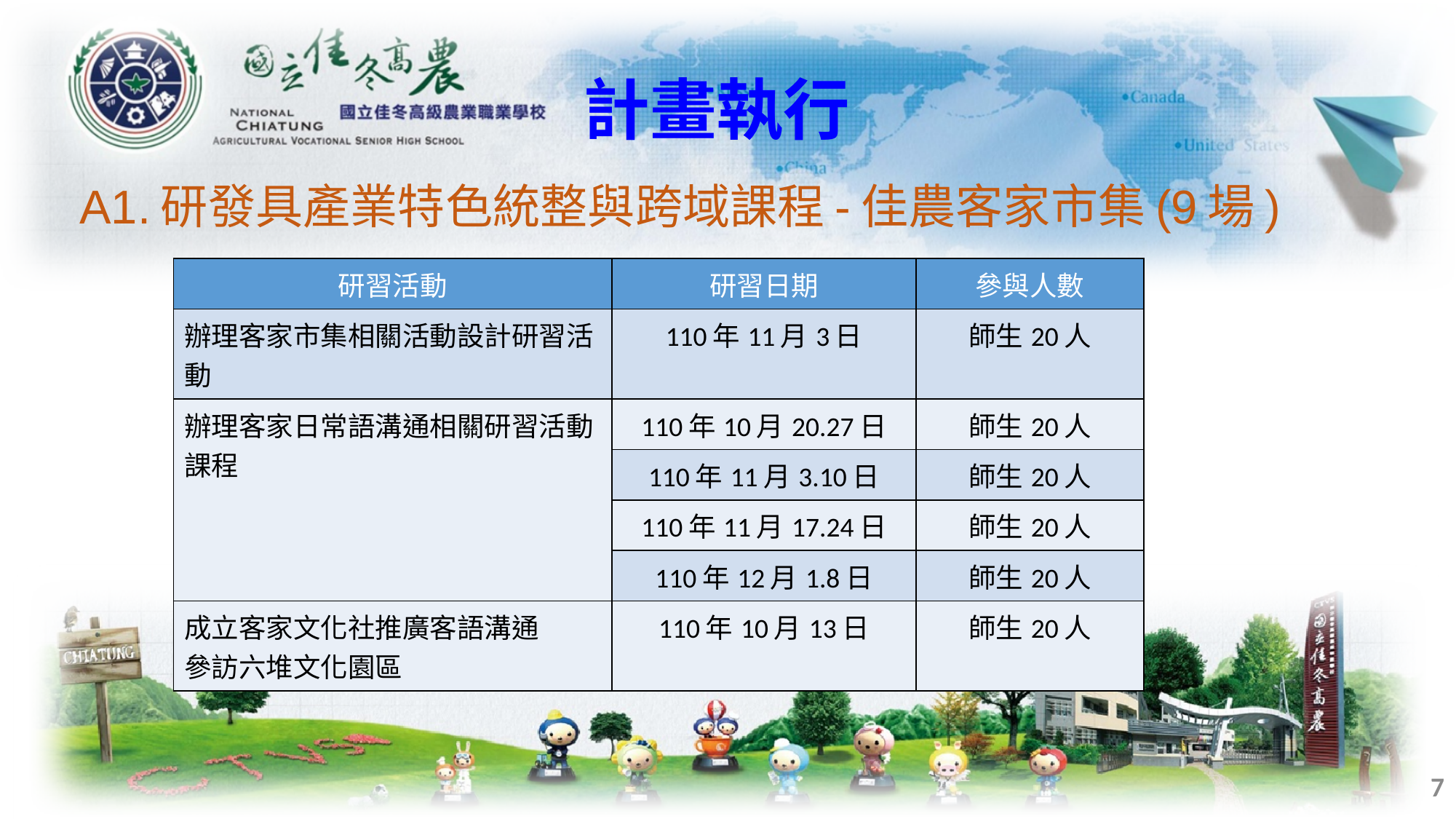

計畫執行
# A1.研發具產業特色統整與跨域課程-佳農客家市集(9場)
| 研習活動 | 研習日期 | 參與人數 |
| --- | --- | --- |
| 辦理客家市集相關活動設計研習活動 | 110年11月3日 | 師生20人 |
| 辦理客家日常語溝通相關研習活動課程 | 110年10月20.27日 | 師生20人 |
|  | 110年11月3.10日 | 師生20人 |
|  | 110年11月17.24日 | 師生20人 |
|  | 110年12月1.8日 | 師生20人 |
| 成立客家文化社推廣客語溝通 參訪六堆文化園區 | 110年10月13日 | 師生20人 |
7